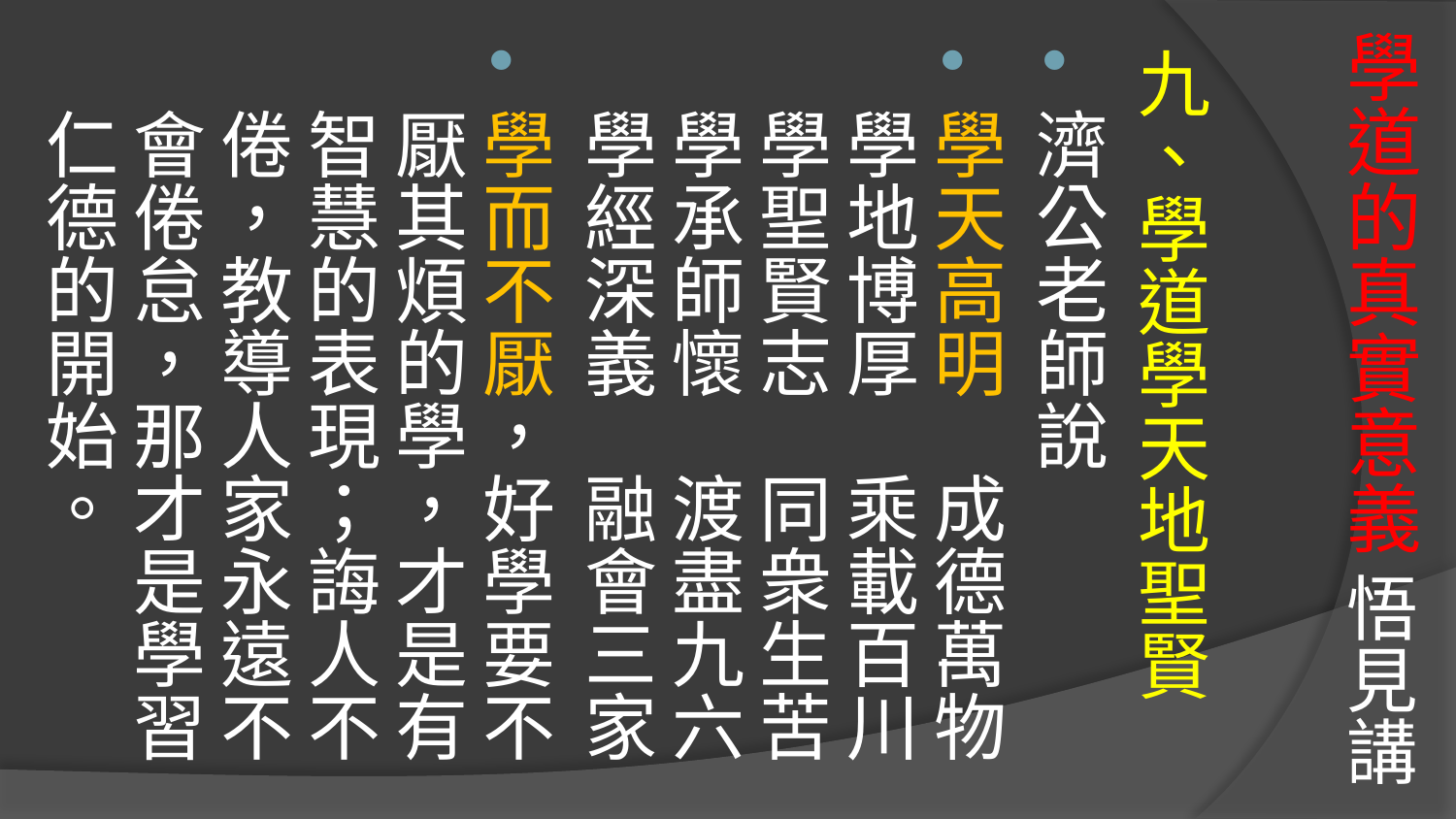

# 學道的真實意義 悟見講
九、學道學天地聖賢
濟公老師說
學天高明　成德萬物
學地博厚　乘載百川
學聖賢志　同衆生苦
學承師懷　渡盡九六
學經深義　融會三家
學而不厭，好學要不厭其煩的學，才是有智慧的表現；誨人不倦，教導人家永遠不會倦怠，那才是學習仁德的開始。